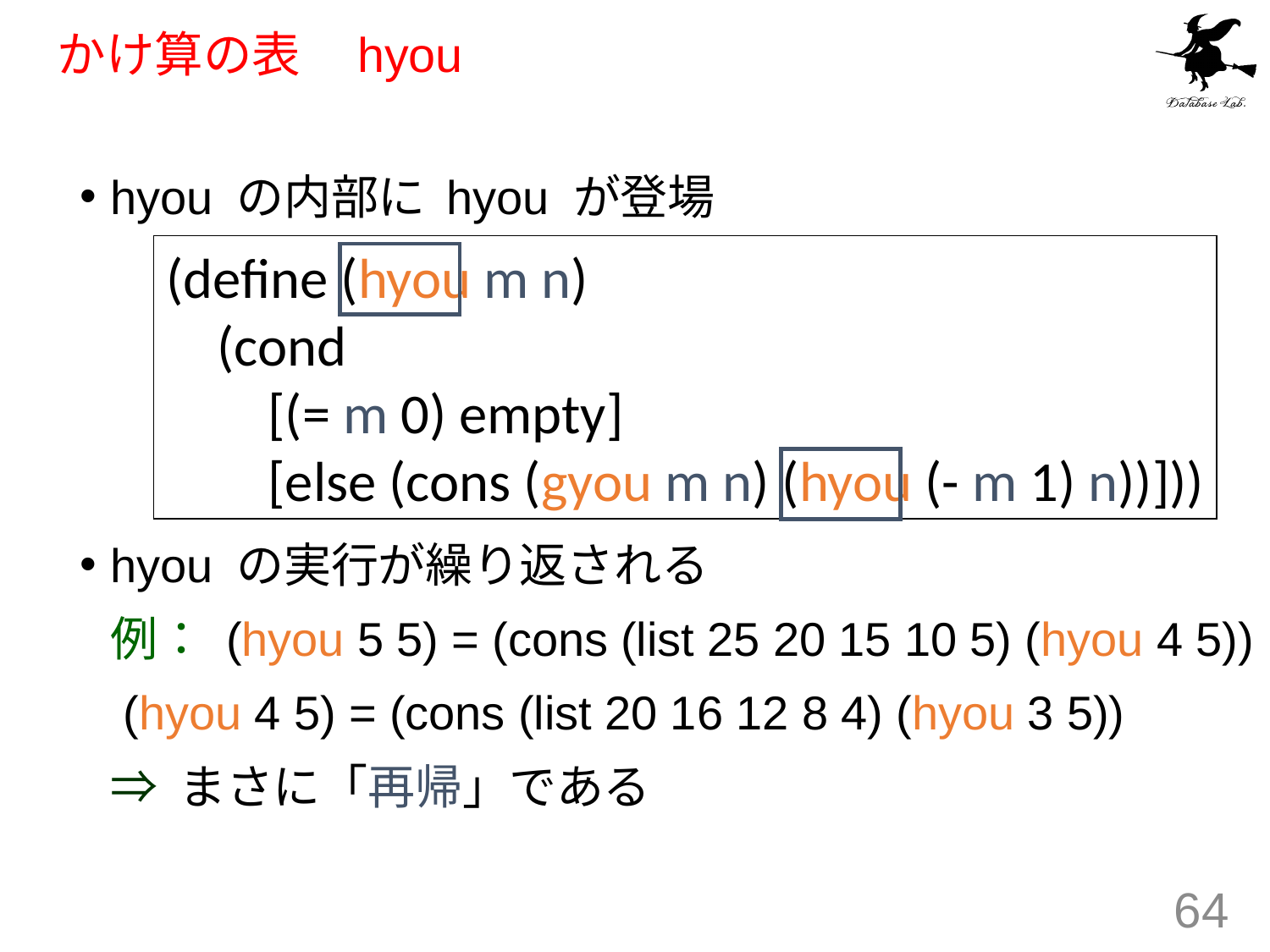

# かけ算の表　hyou
hyou の内部に hyou が登場

hyou の実行が繰り返される
	例： (hyou 5 5) = (cons (list 25 20 15 10 5) (hyou 4 5))
		 (hyou 4 5) = (cons (list 20 16 12 8 4) (hyou 3 5))
	⇒ まさに「再帰」である
(define (hyou m n)
    (cond
        [(= m 0) empty]
        [else (cons (gyou m n) (hyou (- m 1) n))]))

64